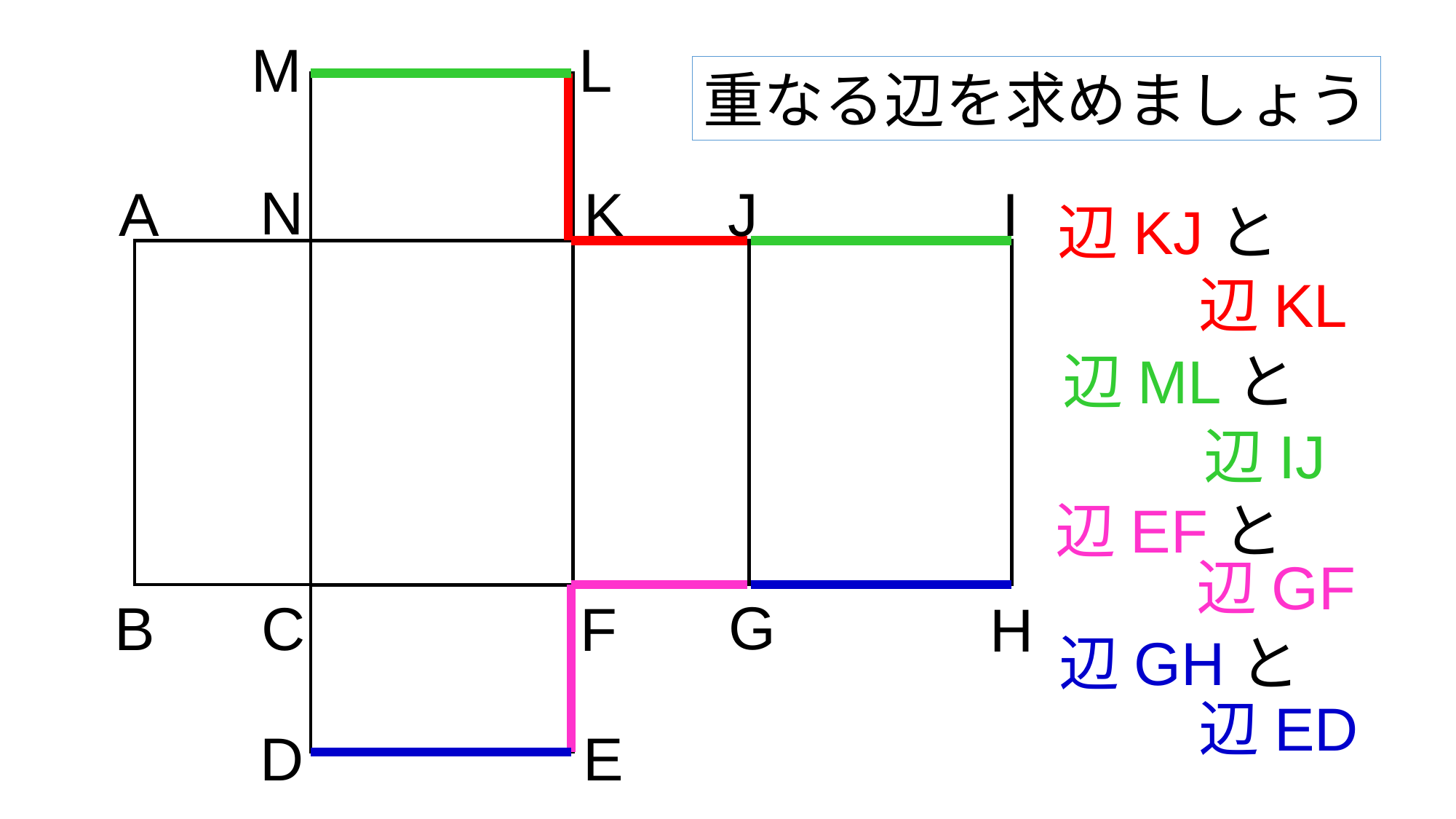

M
L
重なる辺を求めましょう

N
A
K
J
I
辺KJと
辺KL
辺MLと
辺IJ
辺EFと
辺GF
G
B
C
F
H
辺GHと
辺ED
D
E